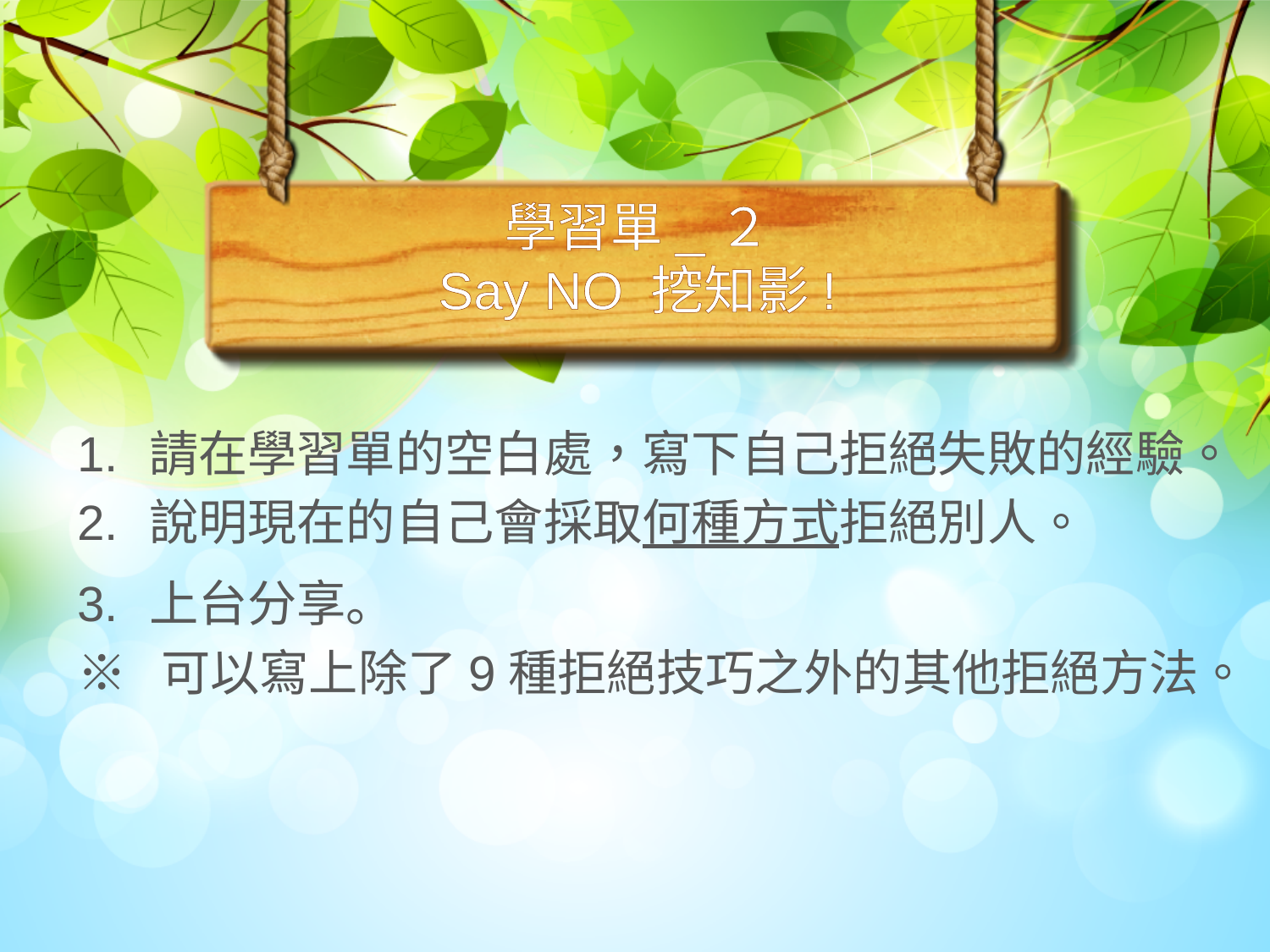

# 學習單_２ Say NO 挖知影!
請在學習單的空白處，寫下自己拒絕失敗的經驗。

說明現在的自己會採取何種方式拒絕別人。
上台分享。
※  可以寫上除了9種拒絕技巧之外的其他拒絕方法。